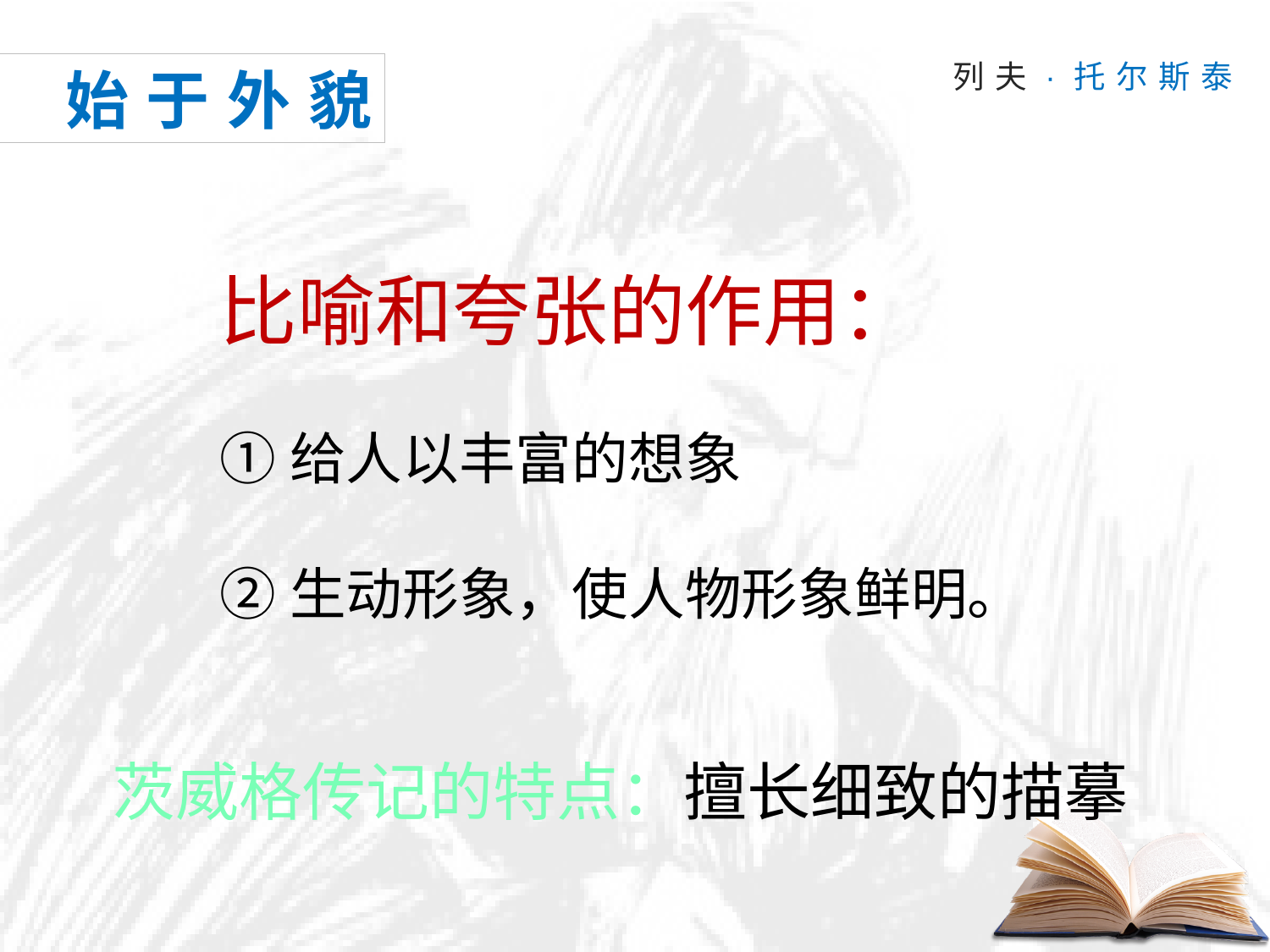

始于外貌
比喻和夸张的作用：
①给人以丰富的想象
②生动形象，使人物形象鲜明。
茨威格传记的特点：擅长细致的描摹